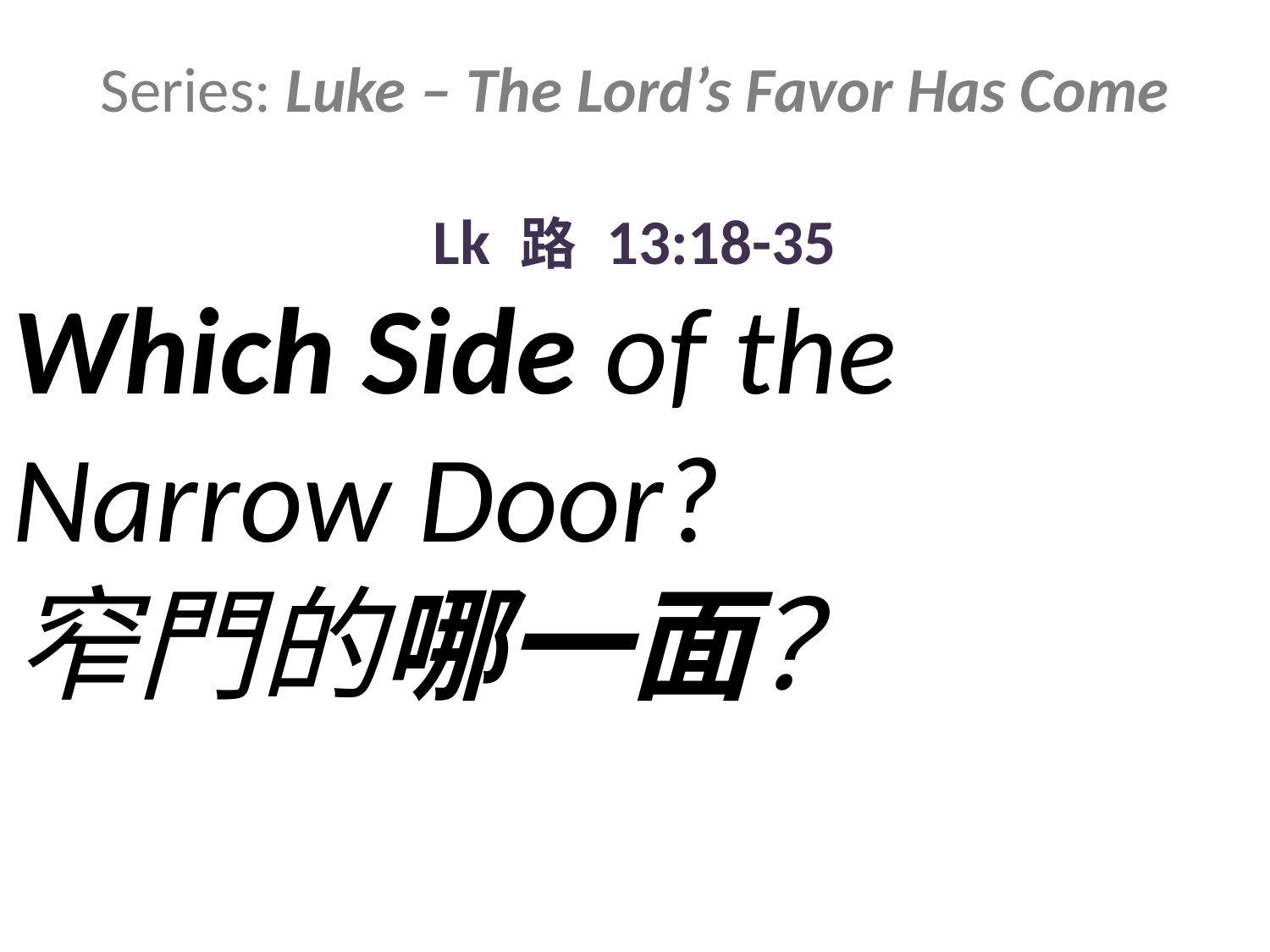

Series: Luke – The Lord’s Favor Has Come

Lk 路 13:18-35
Which Side of the Narrow Door?
窄門的哪一面？